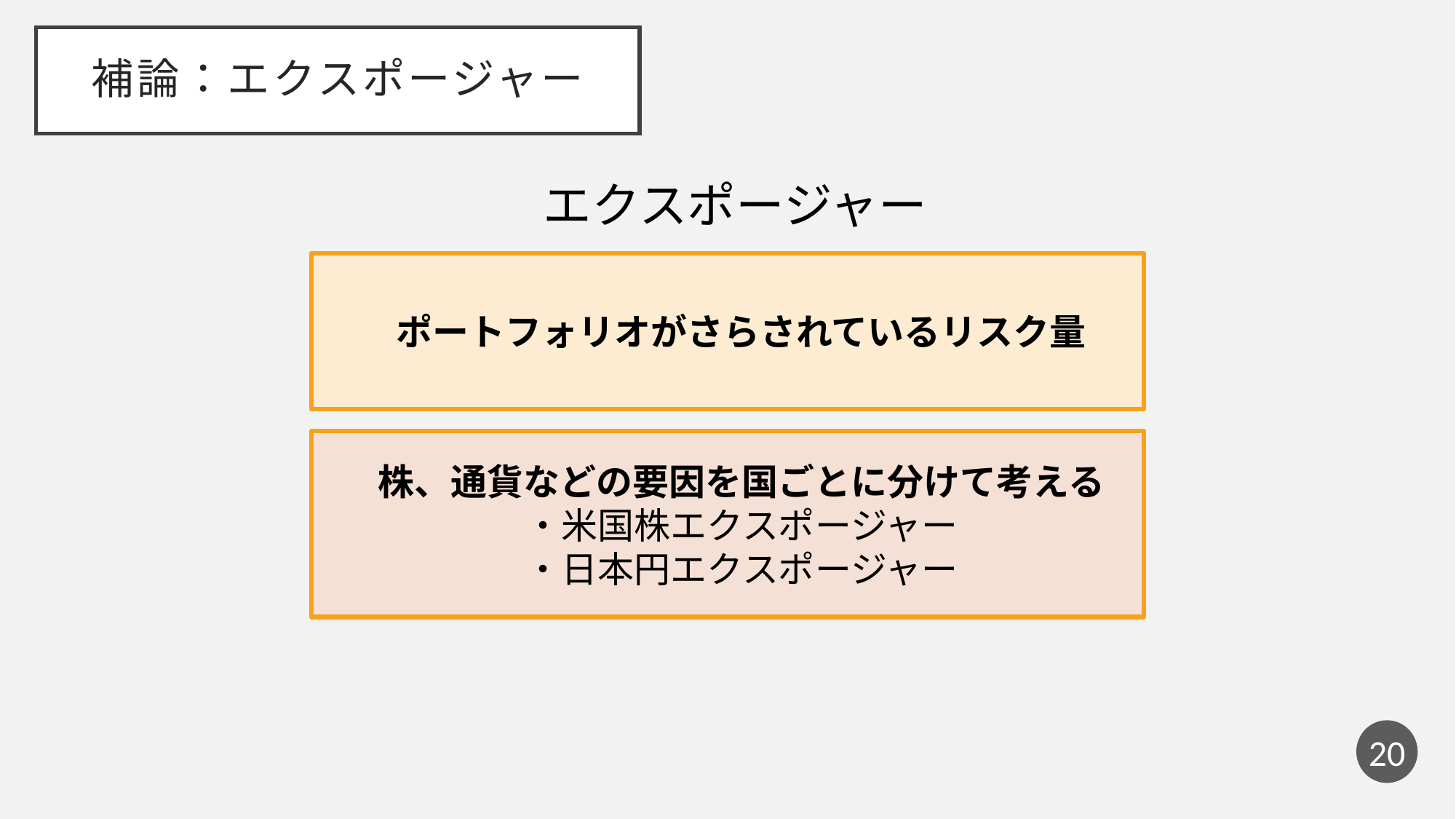

# 補論：エクスポージャー
エクスポージャー

ポートフォリオがさらされているリスク量
株、通貨などの要因を国ごとに分けて考える
・米国株エクスポージャー
・日本円エクスポージャー
20